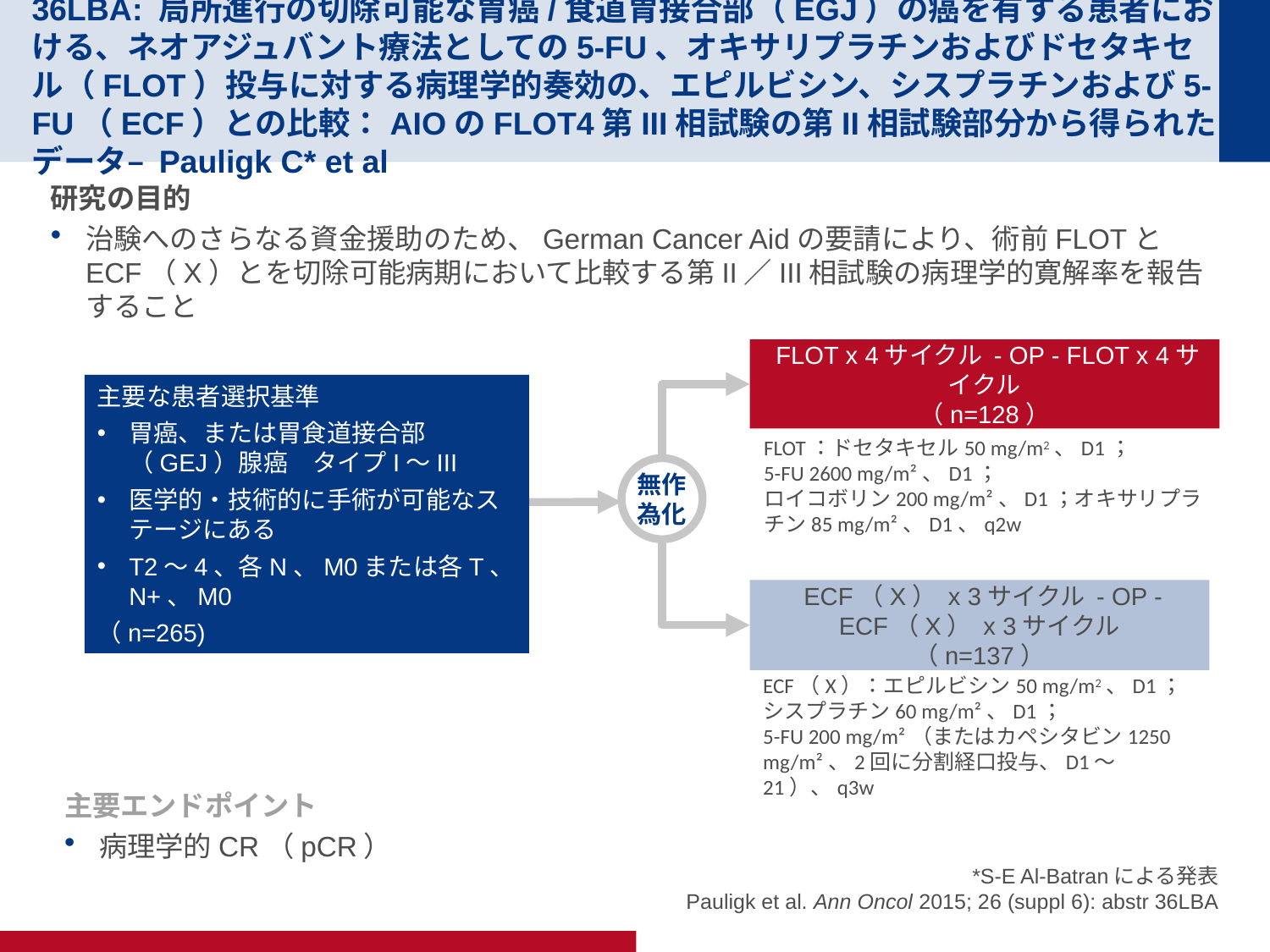

# 36LBA: 局所進行の切除可能な胃癌/食道胃接合部（EGJ）の癌を有する患者における、ネオアジュバント療法としての5-FU、オキサリプラチンおよびドセタキセル（FLOT）投与に対する病理学的奏効の、エピルビシン、シスプラチンおよび5-FU（ECF）との比較：AIOのFLOT4第III相試験の第II相試験部分から得られたデータ– Pauligk C* et al
研究の目的
治験へのさらなる資金援助のため、German Cancer Aidの要請により、術前FLOTとECF（X）とを切除可能病期において比較する第II／III相試験の病理学的寛解率を報告すること
 FLOT x 4サイクル - OP - FLOT x 4サイクル
（n=128）
主要な患者選択基準
胃癌、または胃食道接合部（GEJ）腺癌　タイプI～III
医学的・技術的に手術が可能なステージにある
T2～4、各N、M0または各T、N+、M0
（n=265)
FLOT：ドセタキセル50 mg/m2、D1；
5-FU 2600 mg/m²、D1；
ロイコボリン200 mg/m²、D1；オキサリプラチン85 mg/m²、D1、q2w
無作
為化
 ECF（X） x 3サイクル - OP - ECF（X） x 3サイクル
（n=137）
ECF（X）：エピルビシン50 mg/m2、D1；
シスプラチン60 mg/m²、D1；
5-FU 200 mg/m²（またはカペシタビン1250 mg/m²、2回に分割経口投与、D1～21）、q3w
主要エンドポイント
病理学的CR（pCR）
*S-E Al-Batranによる発表
Pauligk et al. Ann Oncol 2015; 26 (suppl 6): abstr 36LBA